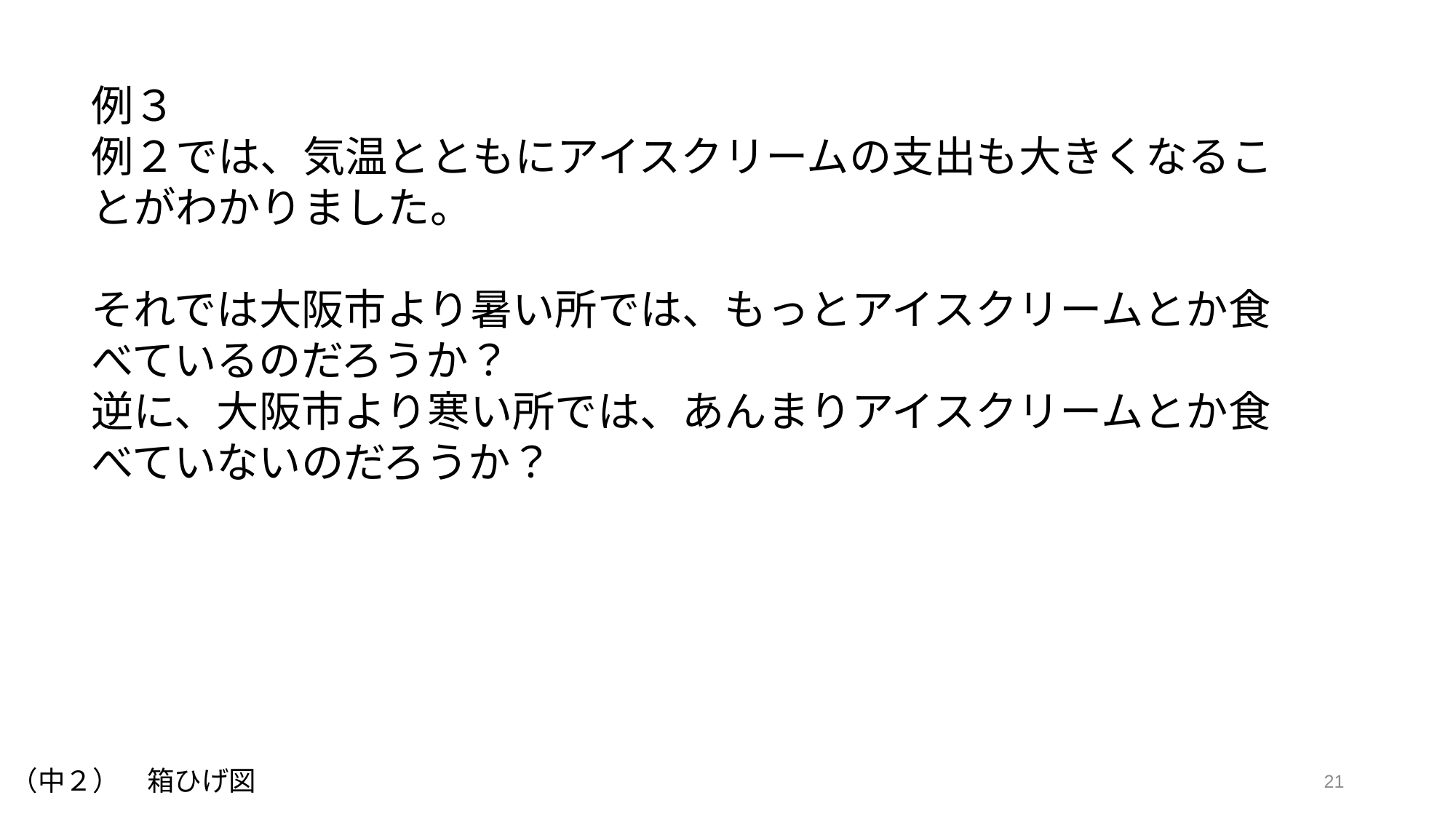

例３
例２では、気温とともにアイスクリームの支出も大きくなることがわかりました。

それでは大阪市より暑い所では、もっとアイスクリームとか食べているのだろうか？
逆に、大阪市より寒い所では、あんまりアイスクリームとか食べていないのだろうか？
（中２）　箱ひげ図
21